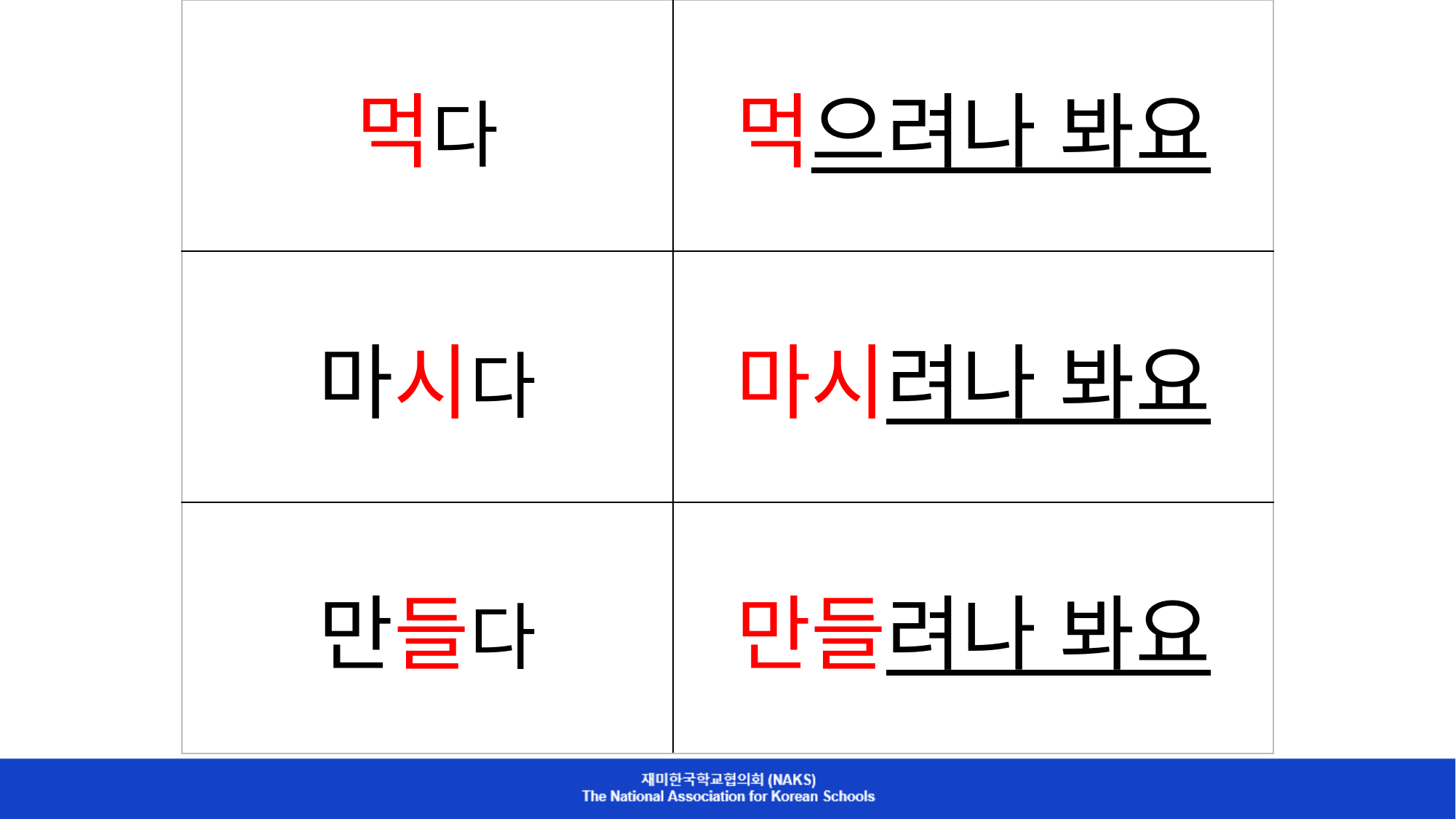

| 먹다 | 먹으려나 봐요 |
| --- | --- |
| 마시다 | 마시려나 봐요 |
| 만들다 | 만들려나 봐요 |